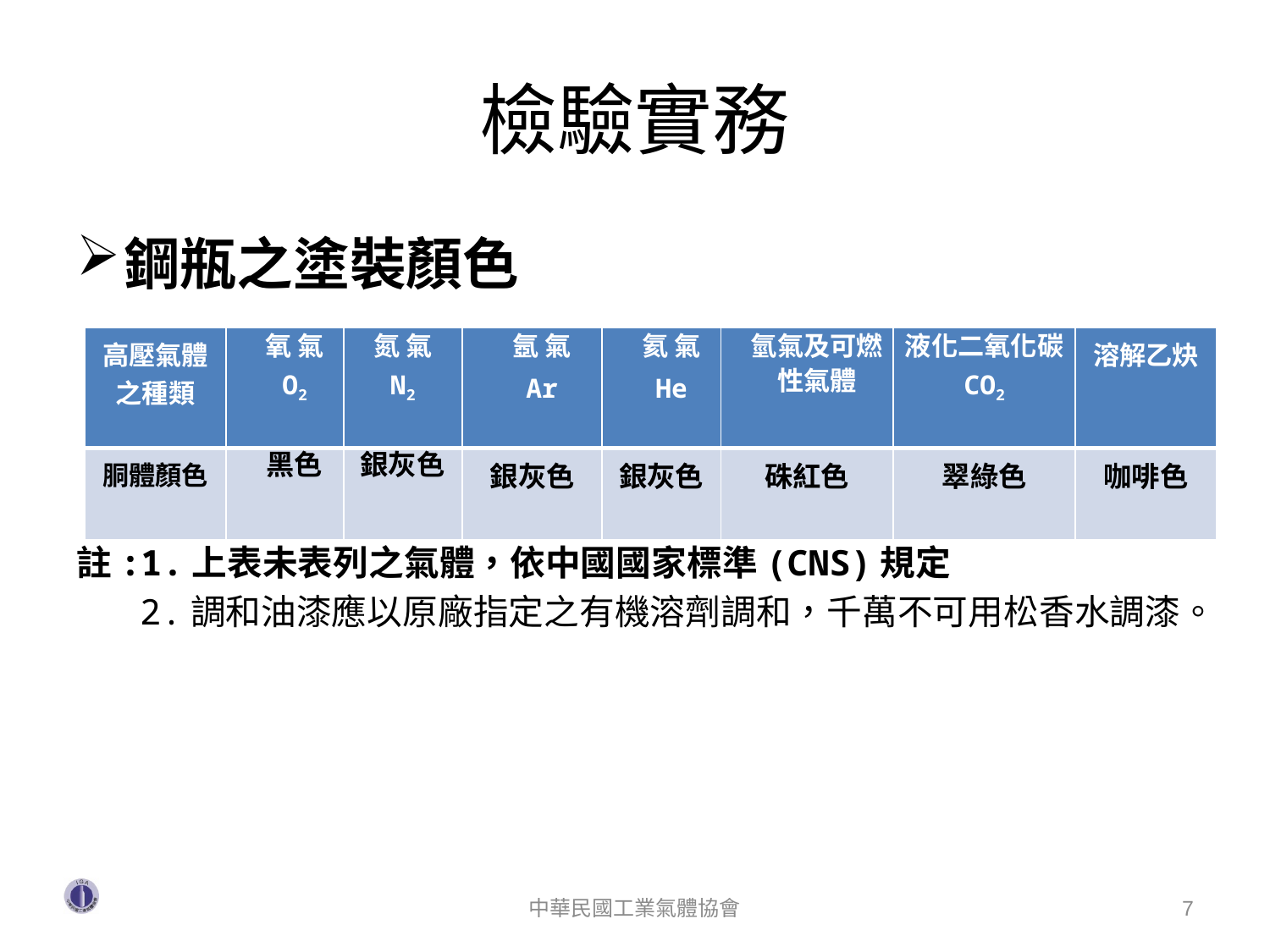

# 檢驗實務
鋼瓶之塗裝顏色

註:1.上表未表列之氣體，依中國國家標準(CNS)規定
   2.調和油漆應以原廠指定之有機溶劑調和，千萬不可用松香水調漆。

| 高壓氣體之種類 | 氧 氣 O2 | 氮 氣 N2 | 氬 氣 Ar | 氦 氣 He | 氫氣及可燃性氣體 | 液化二氧化碳 CO2 | 溶解乙炔 |
| --- | --- | --- | --- | --- | --- | --- | --- |
| 胴體顏色 | 黑色 | 銀灰色 | 銀灰色 | 銀灰色 | 硃紅色 | 翠綠色 | 咖啡色 |
中華民國工業氣體協會
7